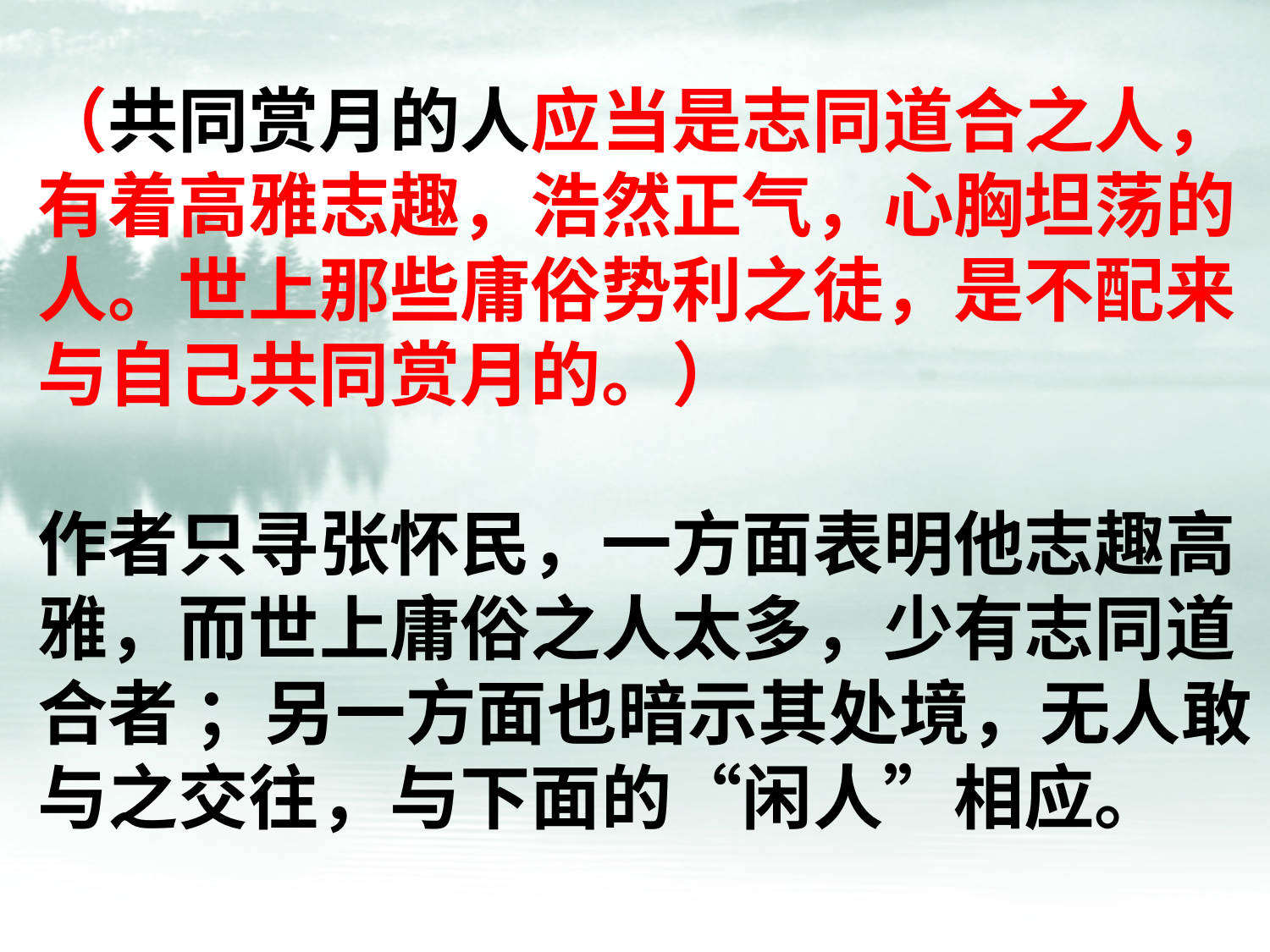

（共同赏月的人应当是志同道合之人，有着高雅志趣，浩然正气，心胸坦荡的人。世上那些庸俗势利之徒，是不配来与自己共同赏月的。）

作者只寻张怀民，一方面表明他志趣高雅，而世上庸俗之人太多，少有志同道合者 ；另一方面也暗示其处境，无人敢与之交往，与下面的“闲人”相应。